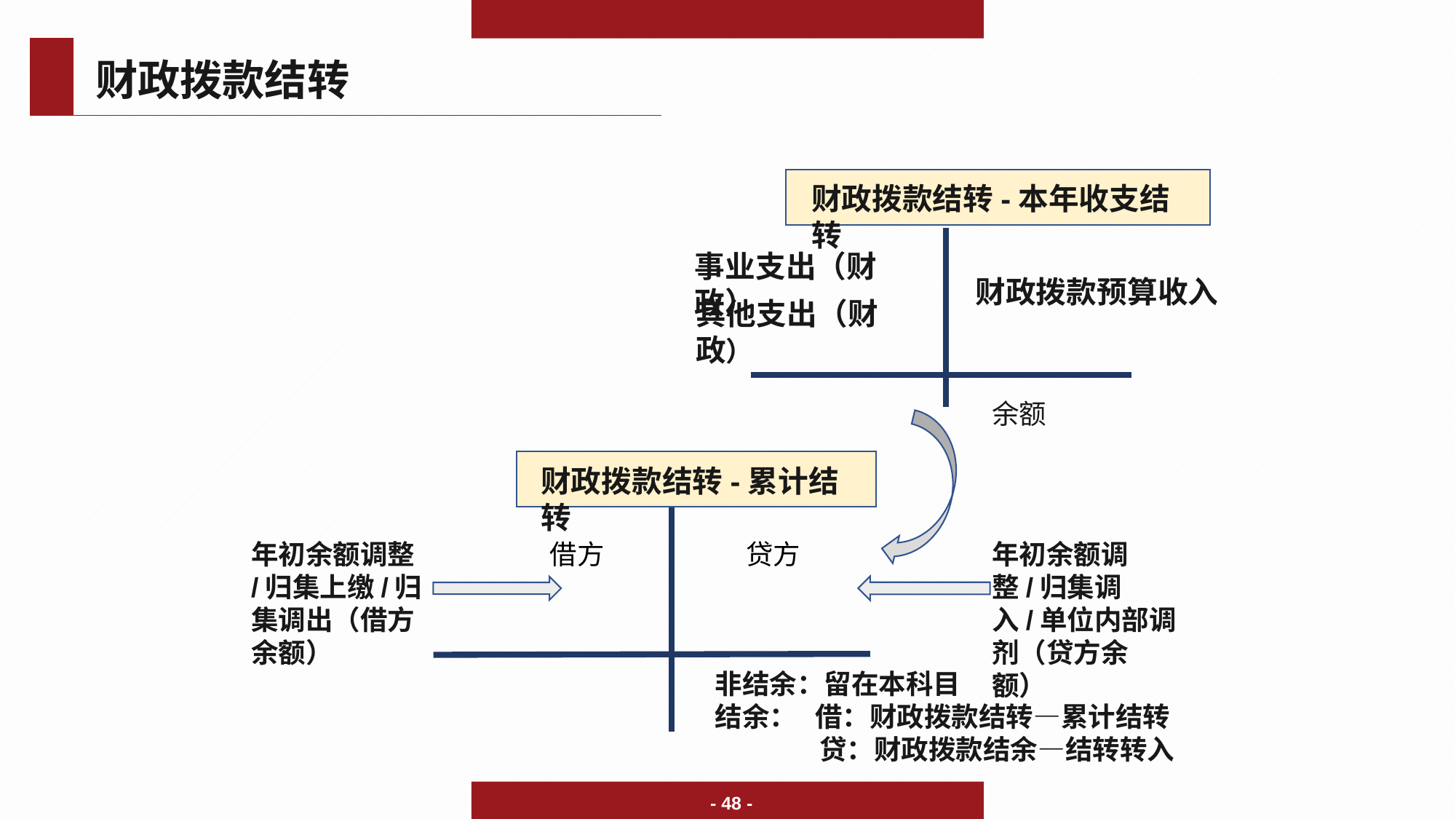

财政拨款结转

财政拨款结转-本年收支结转
事业支出（财政）
财政拨款预算收入
其他支出（财政）
余额

财政拨款结转-累计结转
借方
贷方
年初余额调整/归集调入/单位内部调剂（贷方余额）
年初余额调整/归集上缴/归集调出（借方余额）

非结余：留在本科目
结余：   借：财政拨款结转—累计结转
                 贷：财政拨款结余—结转转入

- 48 -